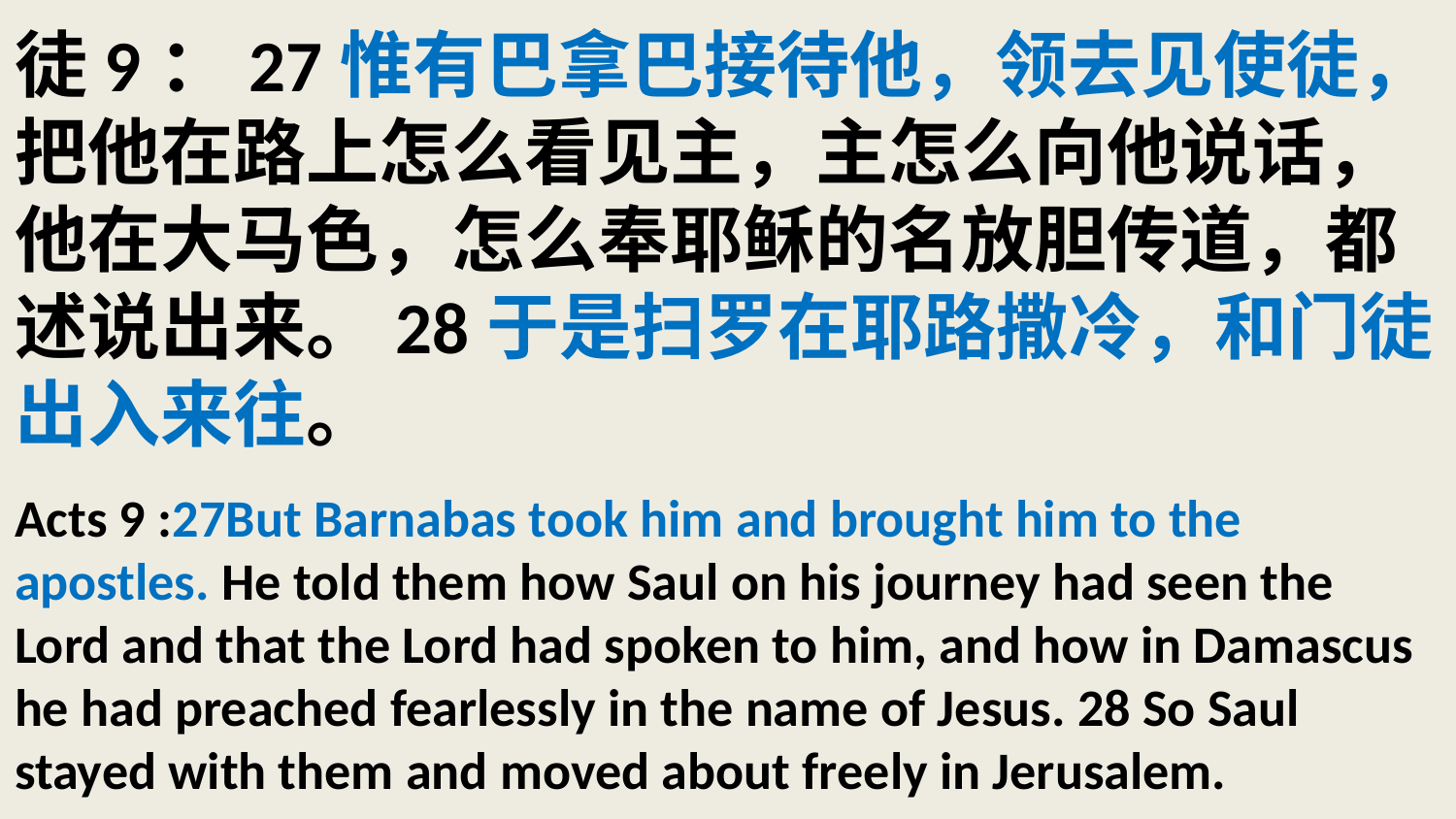

# 徒9：27惟有巴拿巴接待他，领去见使徒，把他在路上怎么看见主，主怎么向他说话，他在大马色，怎么奉耶稣的名放胆传道，都述说出来。28于是扫罗在耶路撒冷，和门徒出入来往。 Acts 9 :27But Barnabas took him and brought him to the apostles. He told them how Saul on his journey had seen the Lord and that the Lord had spoken to him, and how in Damascus he had preached fearlessly in the name of Jesus. 28 So Saul stayed with them and moved about freely in Jerusalem.